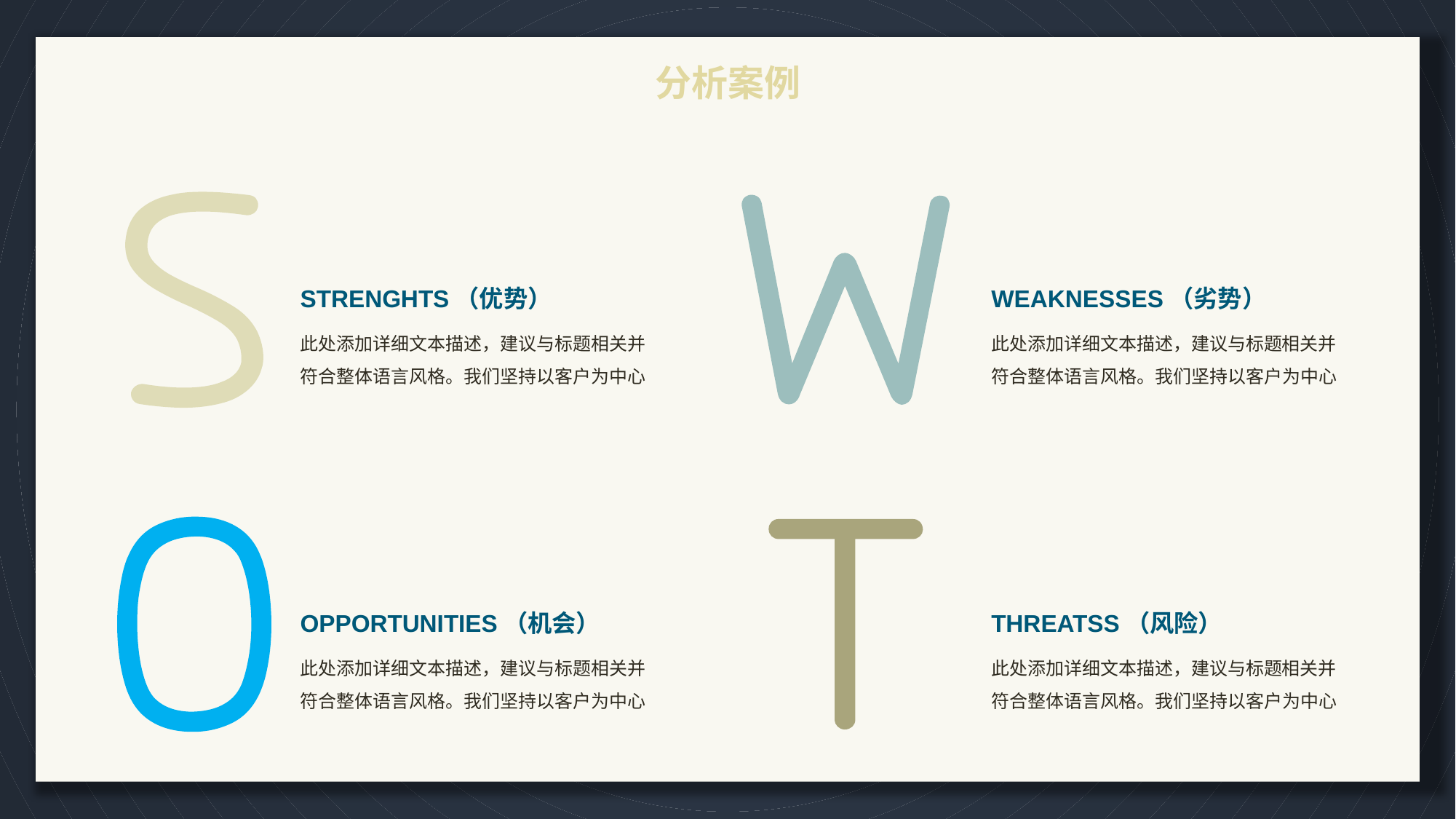

# 分析案例

STRENGHTS（优势）
此处添加详细文本描述，建议与标题相关并符合整体语言风格。我们坚持以客户为中心
WEAKNESSES（劣势）
此处添加详细文本描述，建议与标题相关并符合整体语言风格。我们坚持以客户为中心

OPPORTUNITIES（机会）
此处添加详细文本描述，建议与标题相关并符合整体语言风格。我们坚持以客户为中心
THREATSS（风险）
此处添加详细文本描述，建议与标题相关并符合整体语言风格。我们坚持以客户为中心